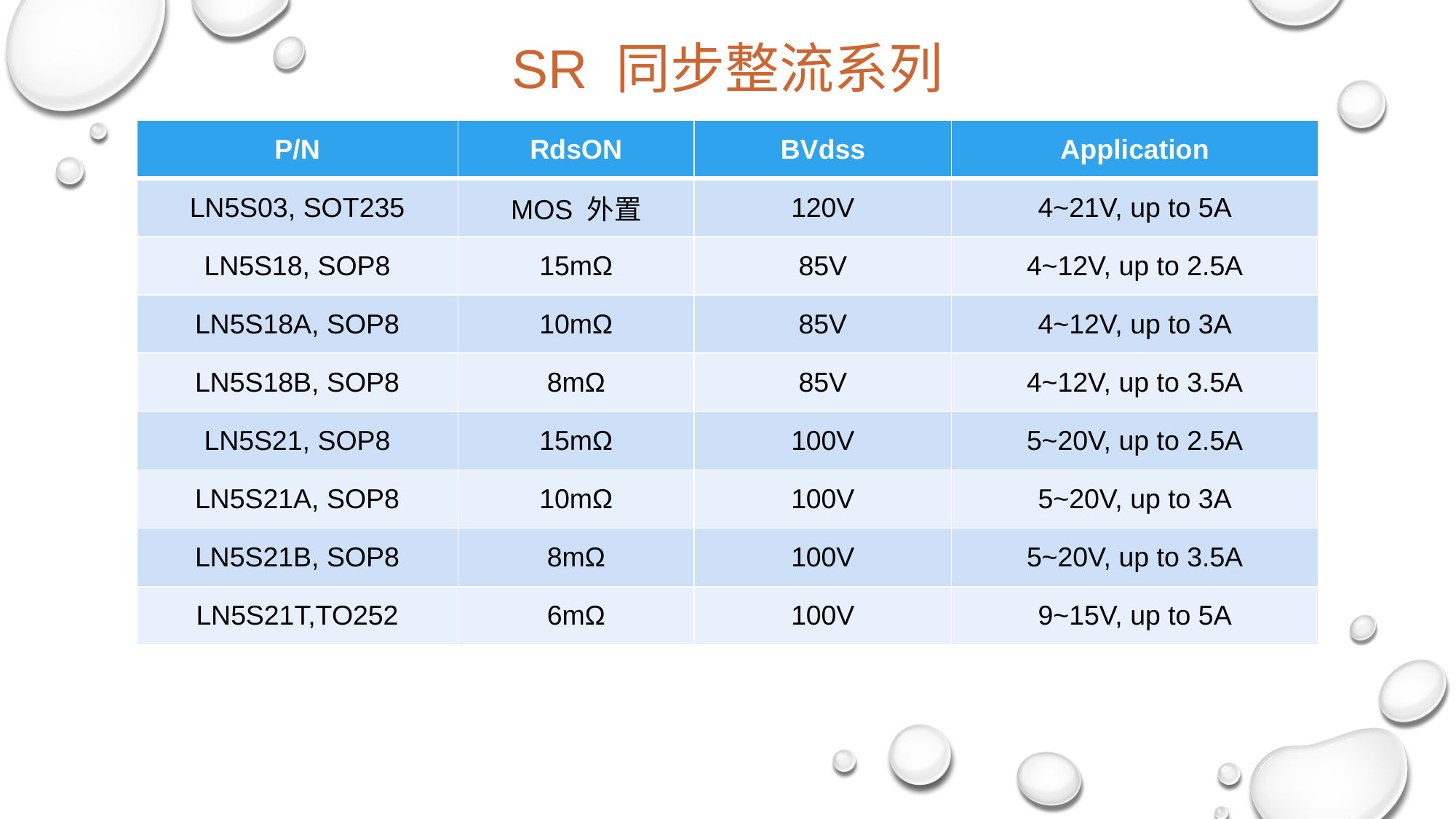

SR 同步整流系列
| P/N | RdsON | BVdss | Application |
| --- | --- | --- | --- |
| LN5S03, SOT235 | MOS 外置 | 120V | 4~21V, up to 5A |
| LN5S18, SOP8 | 15mΩ | 85V | 4~12V, up to 2.5A |
| LN5S18A, SOP8 | 10mΩ | 85V | 4~12V, up to 3A |
| LN5S18B, SOP8 | 8mΩ | 85V | 4~12V, up to 3.5A |
| LN5S21, SOP8 | 15mΩ | 100V | 5~20V, up to 2.5A |
| LN5S21A, SOP8 | 10mΩ | 100V | 5~20V, up to 3A |
| LN5S21B, SOP8 | 8mΩ | 100V | 5~20V, up to 3.5A |
| LN5S21T,TO252 | 6mΩ | 100V | 9~15V, up to 5A |